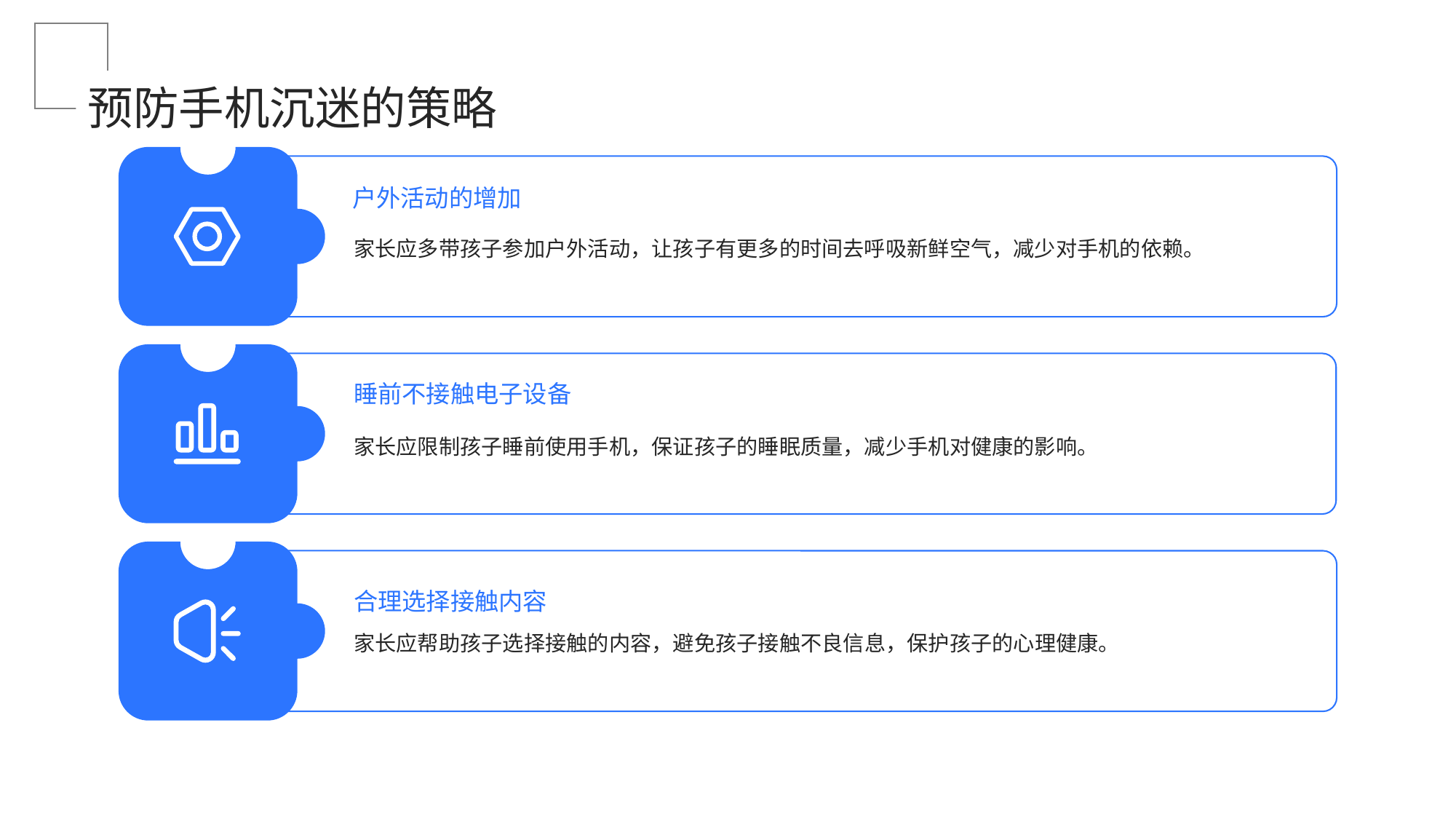

预防手机沉迷的策略

户外活动的增加

家长应多带孩子参加户外活动，让孩子有更多的时间去呼吸新鲜空气，减少对手机的依赖。

睡前不接触电子设备

家长应限制孩子睡前使用手机，保证孩子的睡眠质量，减少手机对健康的影响。

合理选择接触内容

家长应帮助孩子选择接触的内容，避免孩子接触不良信息，保护孩子的心理健康。